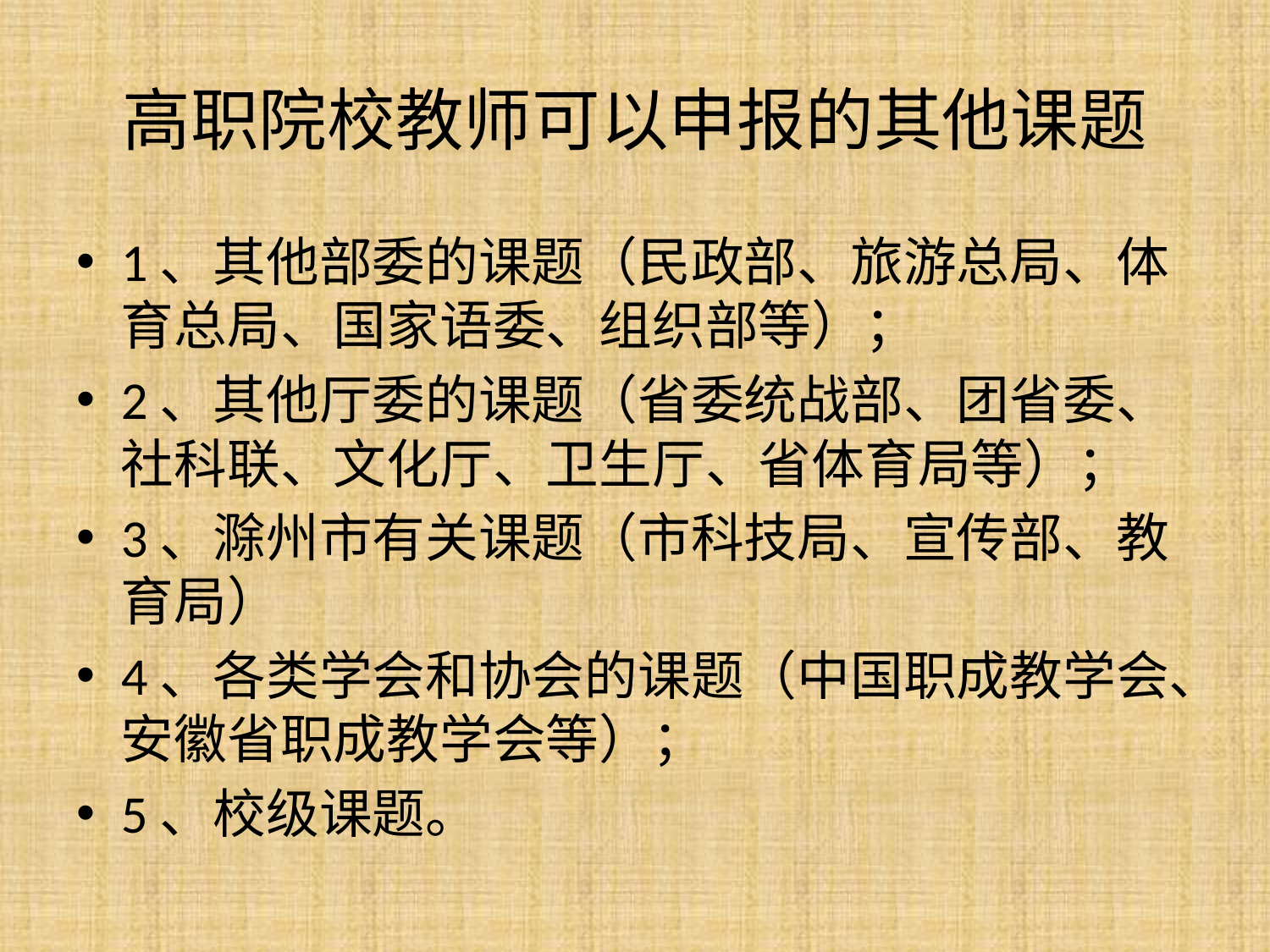

# 高职院校教师可以申报的其他课题
1、其他部委的课题（民政部、旅游总局、体育总局、国家语委、组织部等）；
2、其他厅委的课题（省委统战部、团省委、社科联、文化厅、卫生厅、省体育局等）；
3、滁州市有关课题（市科技局、宣传部、教育局）
4、各类学会和协会的课题（中国职成教学会、安徽省职成教学会等）；
5、校级课题。